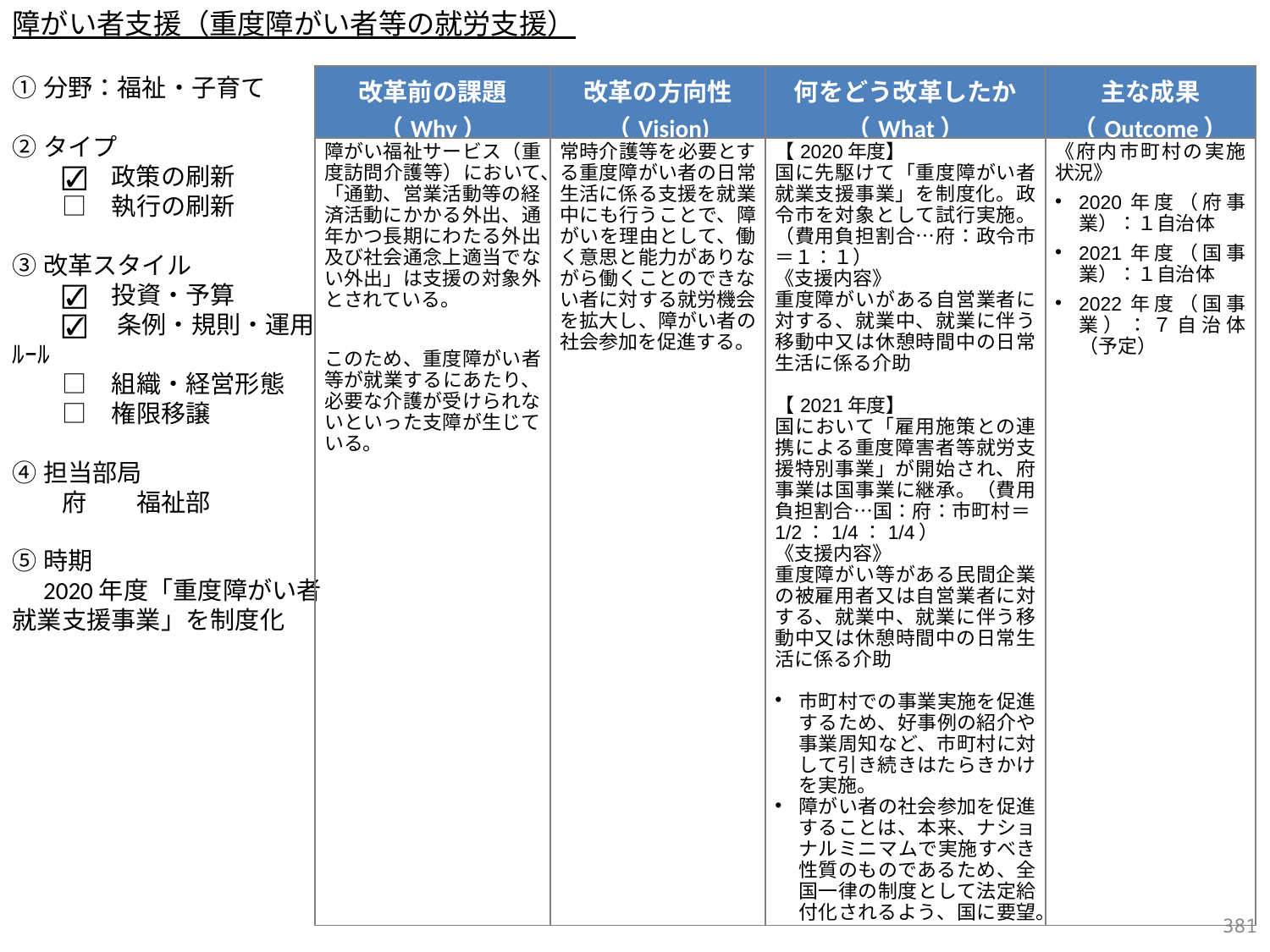

障がい者支援（重度障がい者等の就労支援）
①分野：福祉・子育て

②タイプ
　　☑　政策の刷新
　　□　執行の刷新

③改革スタイル
　　☑　投資・予算
　　☑ 　条例・規則・運用ﾙｰﾙ
　　□　組織・経営形態
　　□　権限移譲

④担当部局
　　府　　福祉部

⑤時期
　2020年度「重度障がい者就業支援事業」を制度化
| 改革前の課題 （Why） | 改革の方向性 （Vision) | 何をどう改革したか （What） | 主な成果 （Outcome） |
| --- | --- | --- | --- |
| 障がい福祉サービス（重度訪問介護等）において、「通勤、営業活動等の経済活動にかかる外出、通年かつ長期にわたる外出及び社会通念上適当でない外出」は支援の対象外とされている。 このため、重度障がい者等が就業するにあたり、必要な介護が受けられないといった支障が生じている。 | 常時介護等を必要とする重度障がい者の日常生活に係る支援を就業中にも行うことで、障がいを理由として、働く意思と能力がありながら働くことのできない者に対する就労機会を拡大し、障がい者の社会参加を促進する。 | 【2020年度】 国に先駆けて「重度障がい者就業支援事業」を制度化。政令市を対象として試行実施。（費用負担割合…府：政令市＝１：１） 《支援内容》 重度障がいがある自営業者に対する、就業中、就業に伴う移動中又は休憩時間中の日常生活に係る介助 【2021年度】 国において「雇用施策との連携による重度障害者等就労支援特別事業」が開始され、府事業は国事業に継承。（費用負担割合…国：府：市町村＝1/2：1/4：1/4） 《支援内容》 重度障がい等がある民間企業の被雇用者又は自営業者に対する、就業中、就業に伴う移動中又は休憩時間中の日常生活に係る介助 市町村での事業実施を促進するため、好事例の紹介や事業周知など、市町村に対して引き続きはたらきかけを実施。 障がい者の社会参加を促進することは、本来、ナショナルミニマムで実施すべき性質のものであるため、全国一律の制度として法定給付化されるよう、国に要望。 | 《府内市町村の実施状況》 2020年度（府事業）：１自治体 2021年度（国事業）：１自治体 2022年度（国事業）：７自治体（予定） |
381